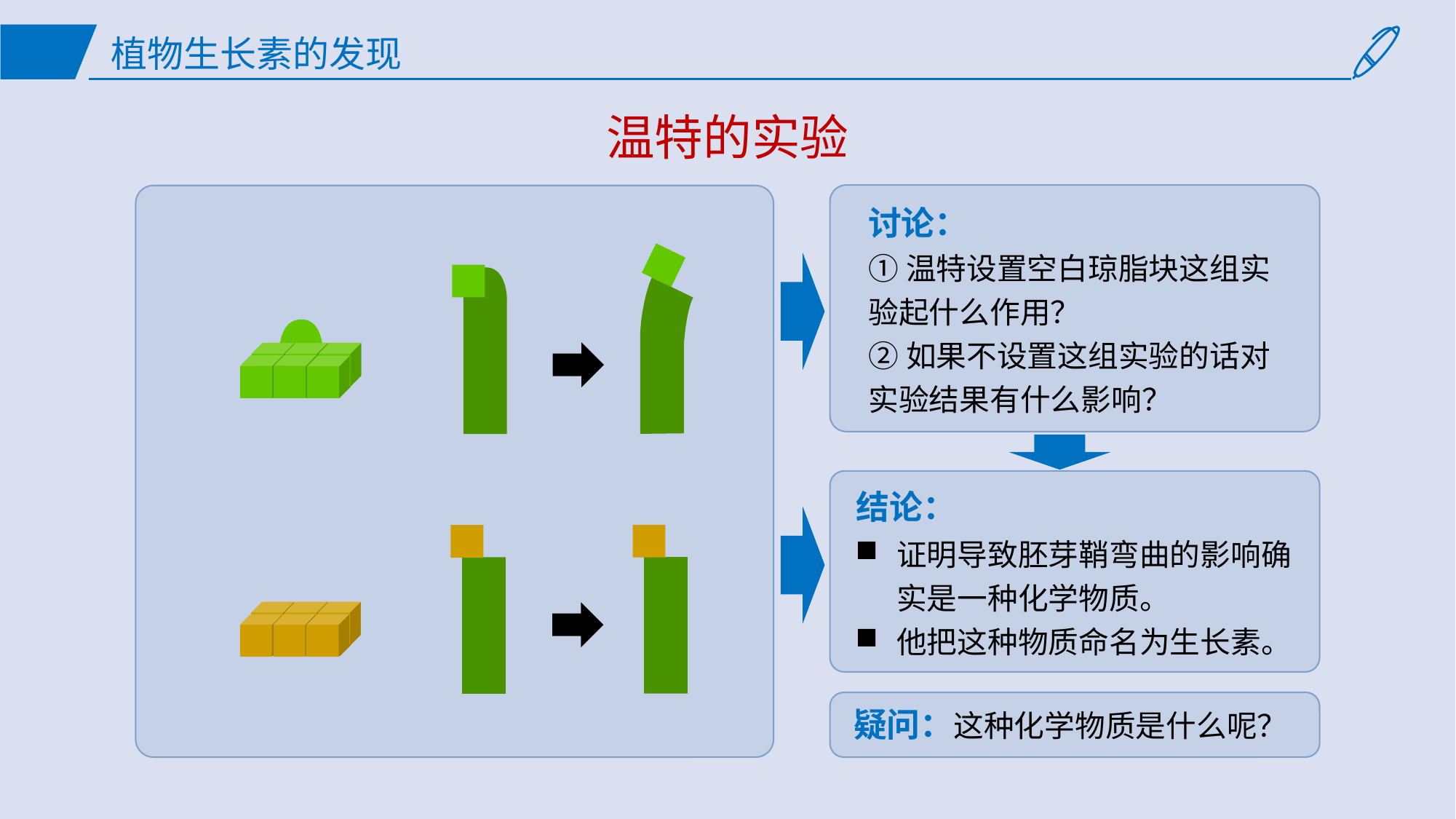

# 植物生长素的发现
温特的实验

讨论：
①温特设置空白琼脂块这组实验起什么作用？
②如果不设置这组实验的话对实验结果有什么影响？

结论：
证明导致胚芽鞘弯曲的影响确实是一种化学物质。
他把这种物质命名为生长素。

疑问：这种化学物质是什么呢？